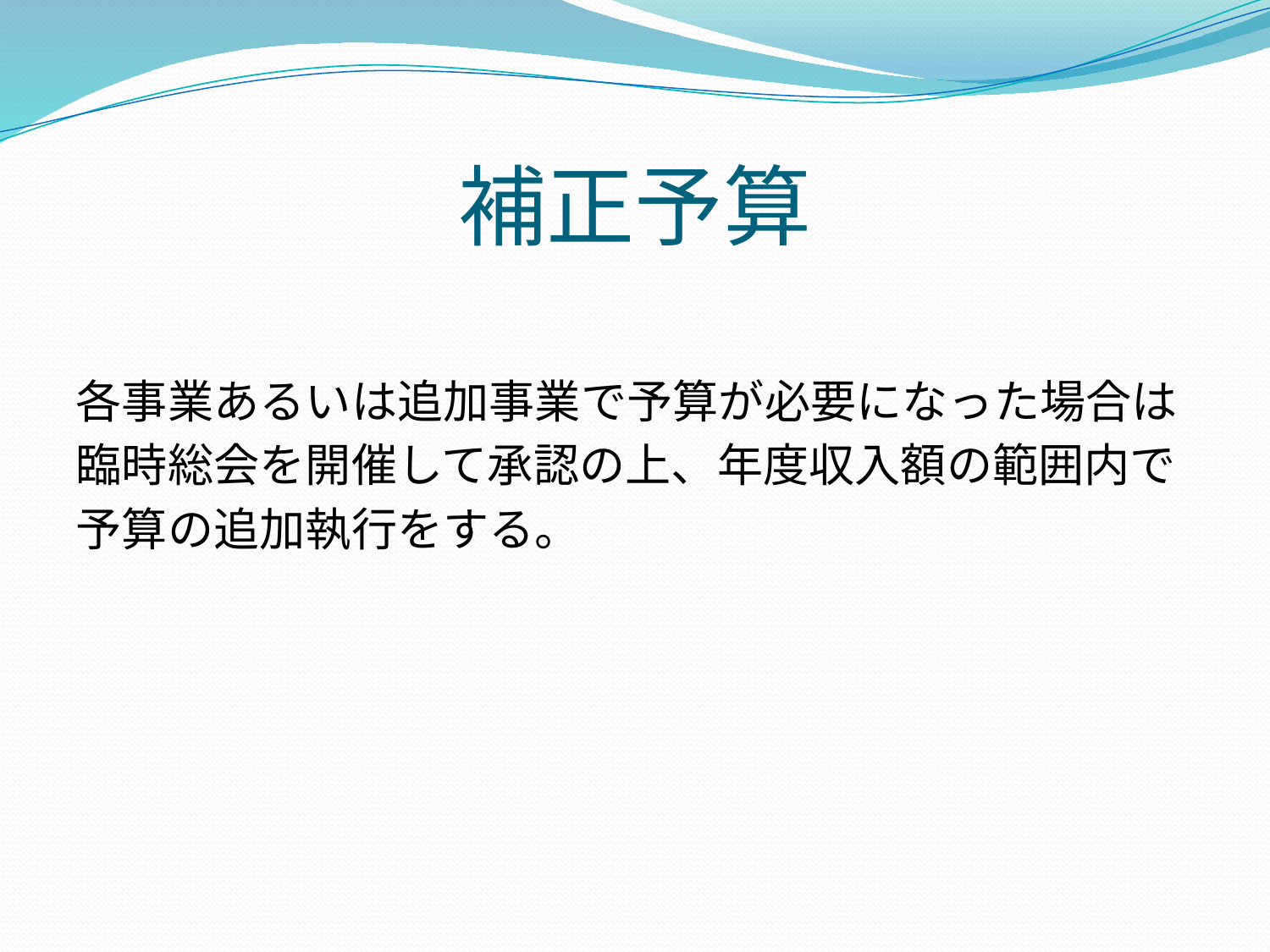

# 補正予算
各事業あるいは追加事業で予算が必要になった場合は
臨時総会を開催して承認の上、年度収入額の範囲内で
予算の追加執行をする。